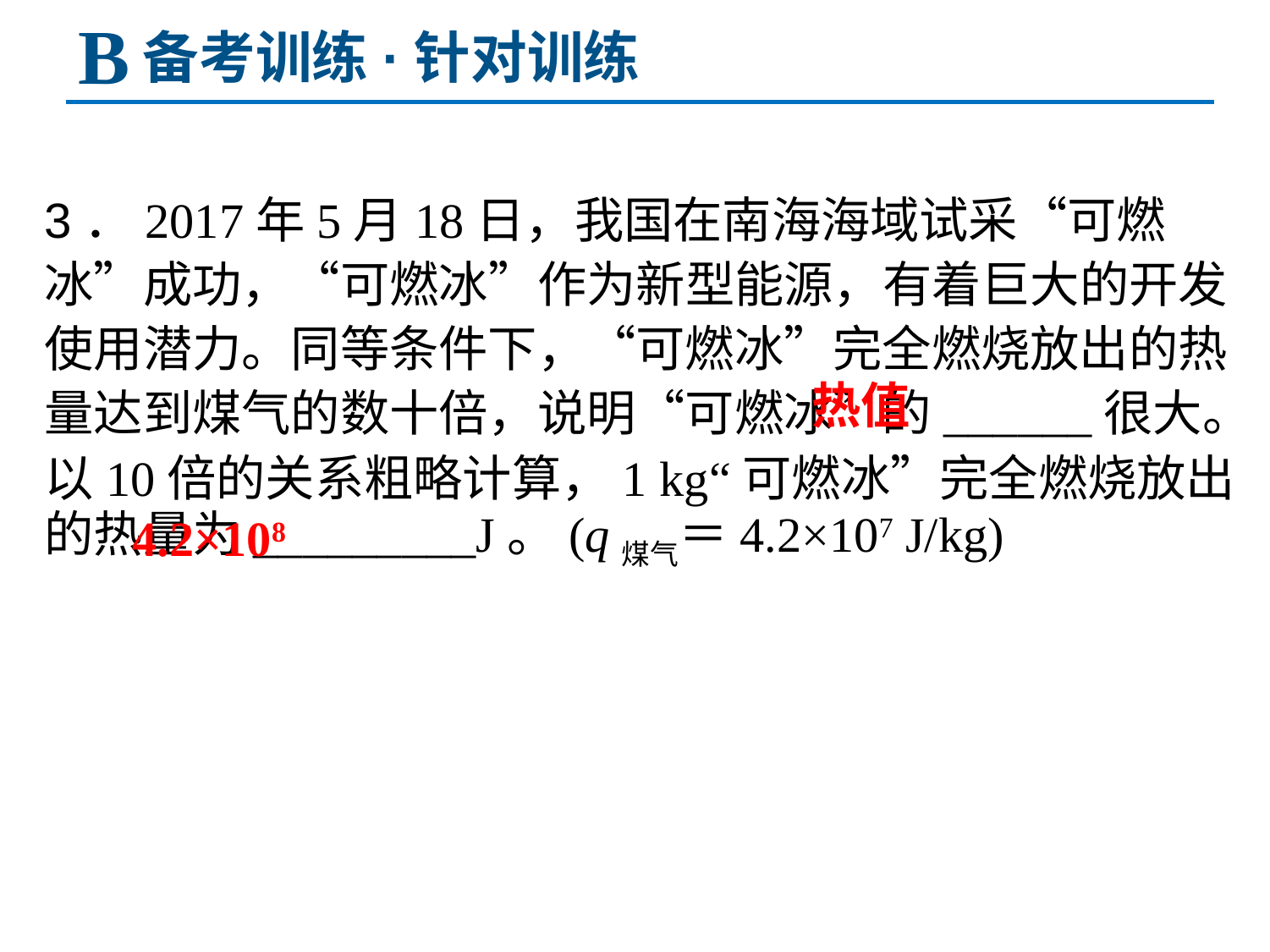

B
备考训练·针对训练
3．2017年5月18日，我国在南海海域试采“可燃冰”成功，“可燃冰”作为新型能源，有着巨大的开发使用潜力。同等条件下，“可燃冰”完全燃烧放出的热量达到煤气的数十倍，说明“可燃冰”的______很大。以10倍的关系粗略计算，1 kg“可燃冰”完全燃烧放出的热量为_________J。(q煤气＝4.2×107 J/kg)
热值
4.2×108